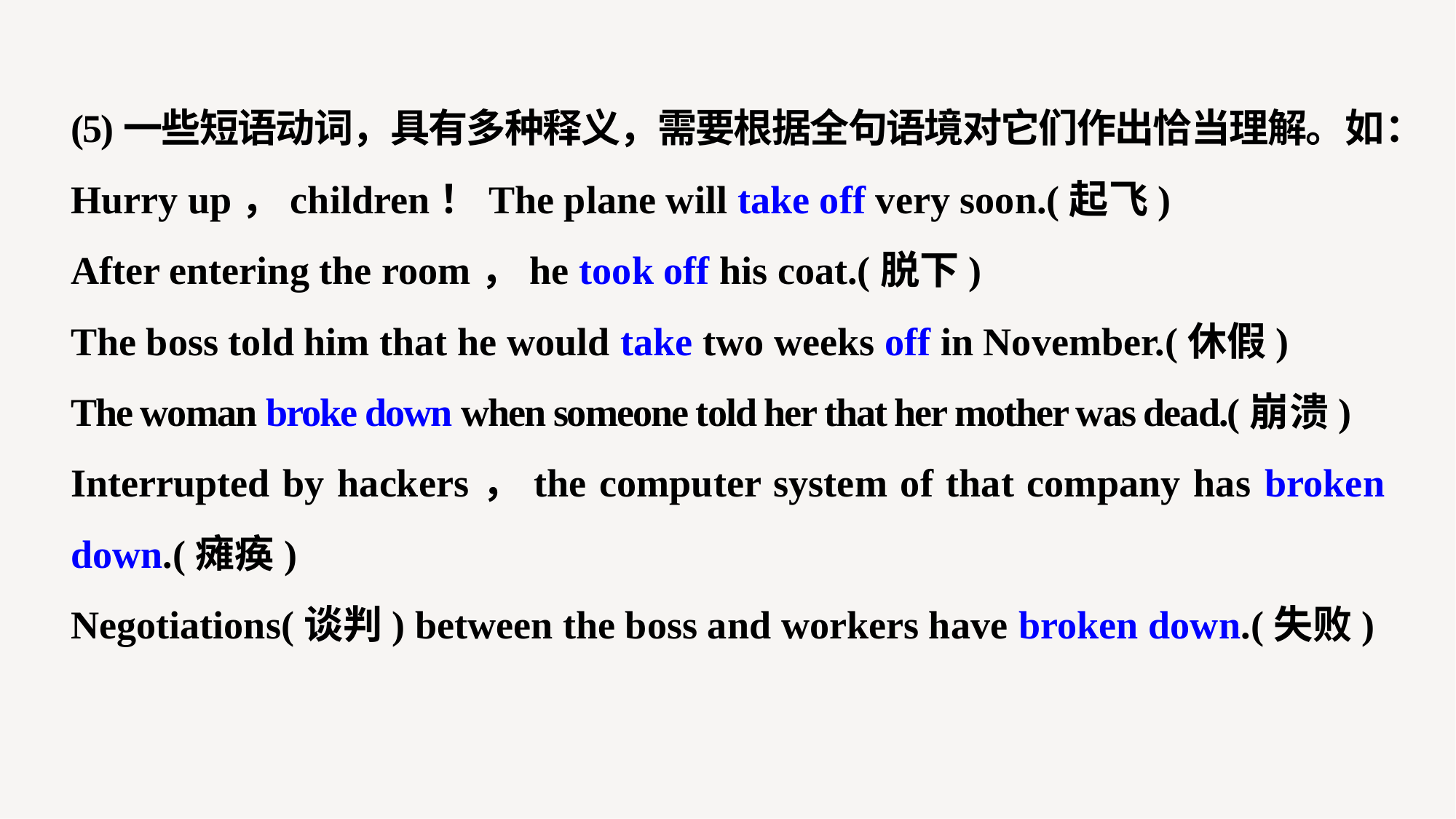

(5)一些短语动词，具有多种释义，需要根据全句语境对它们作出恰当理解。如：
Hurry up，children！The plane will take off very soon.(起飞)
After entering the room，he took off his coat.(脱下)
The boss told him that he would take two weeks off in November.(休假)
The woman broke down when someone told her that her mother was dead.(崩溃)
Interrupted by hackers，the computer system of that company has broken down.(瘫痪)
Negotiations(谈判) between the boss and workers have broken down.(失败)